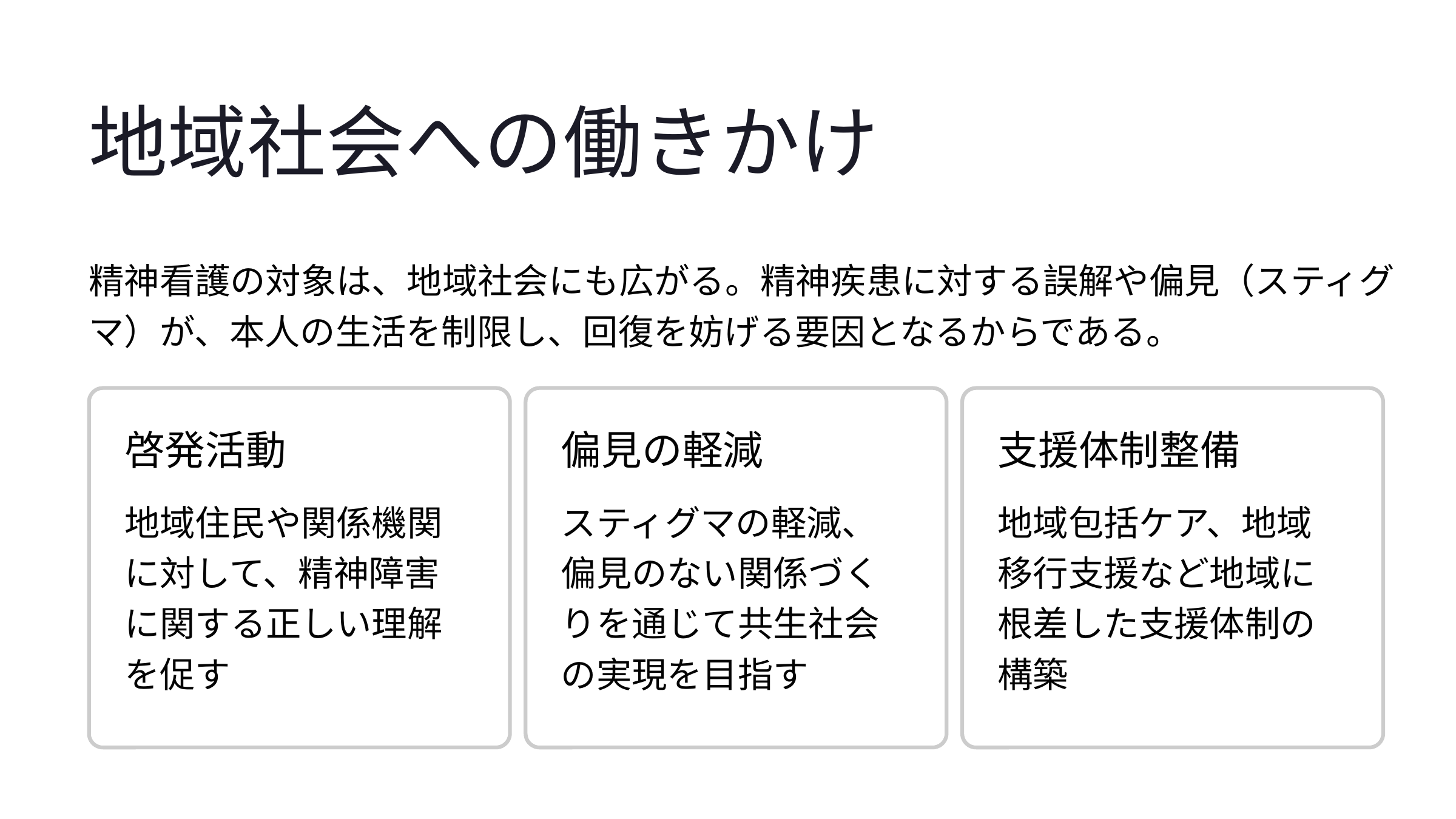

地域社会への働きかけ
精神看護の対象は、地域社会にも広がる。精神疾患に対する誤解や偏見（スティグマ）が、本人の生活を制限し、回復を妨げる要因となるからである。

啓発活動
偏見の軽減
支援体制整備
地域住民や関係機関に対して、精神障害に関する正しい理解を促す
地域包括ケア、地域移行支援など地域に根差した支援体制の構築
スティグマの軽減、偏見のない関係づくりを通じて共生社会の実現を目指す